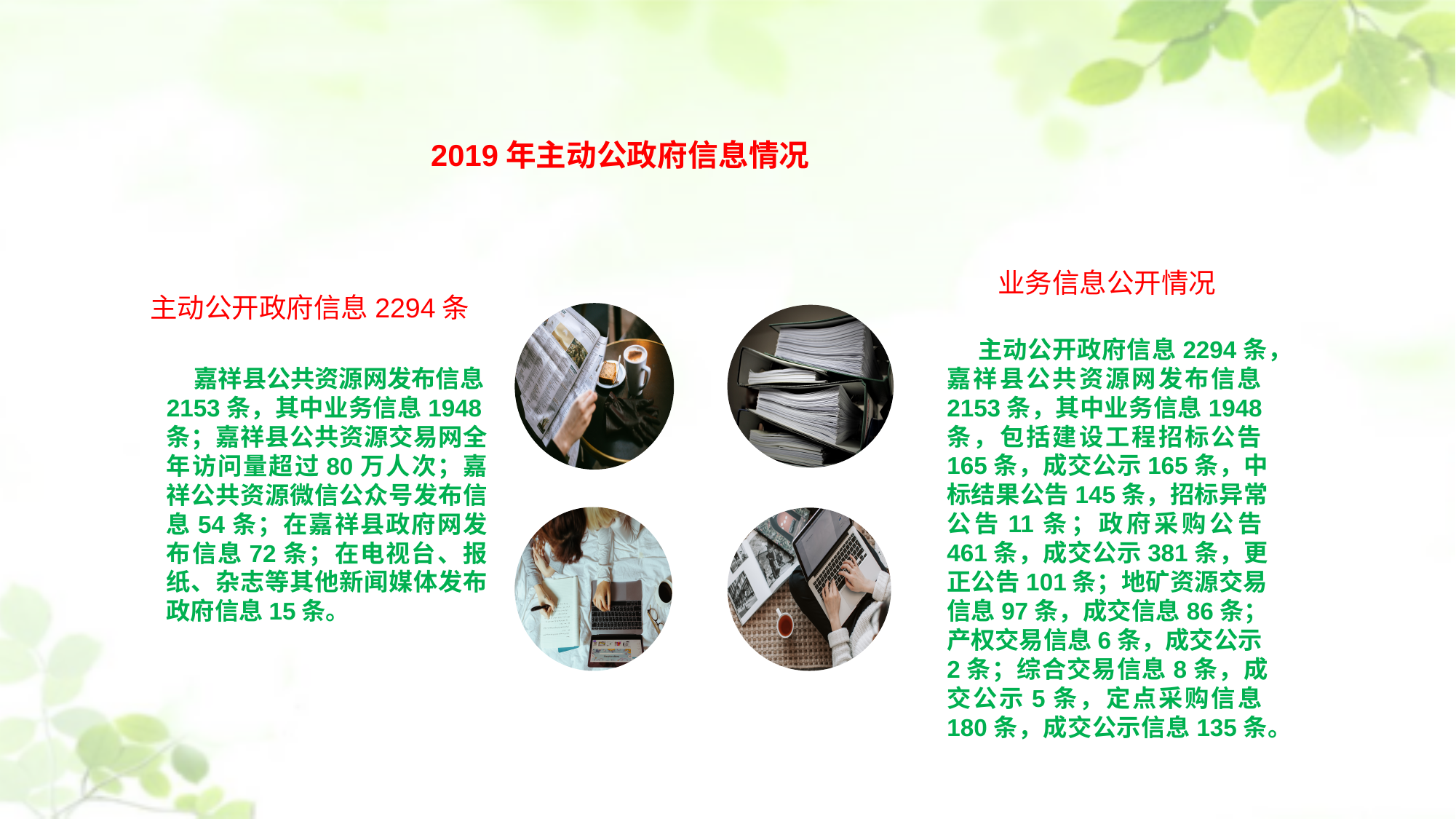

2019年主动公政府信息情况
业务信息公开情况
    主动公开政府信息2294条，嘉祥县公共资源网发布信息2153条，其中业务信息1948条，包括建设工程招标公告165条，成交公示165条，中标结果公告145条，招标异常公告11条；政府采购公告461条，成交公示381条，更正公告101条；地矿资源交易信息97条，成交信息86条；产权交易信息6条，成交公示2条；综合交易信息8条，成交公示5条，定点采购信息180条，成交公示信息135条。
主动公开政府信息2294条
    嘉祥县公共资源网发布信息2153条，其中业务信息1948条；嘉祥县公共资源交易网全年访问量超过80万人次；嘉祥公共资源微信公众号发布信息54条；在嘉祥县政府网发布信息72条；在电视台、报纸、杂志等其他新闻媒体发布政府信息15条。